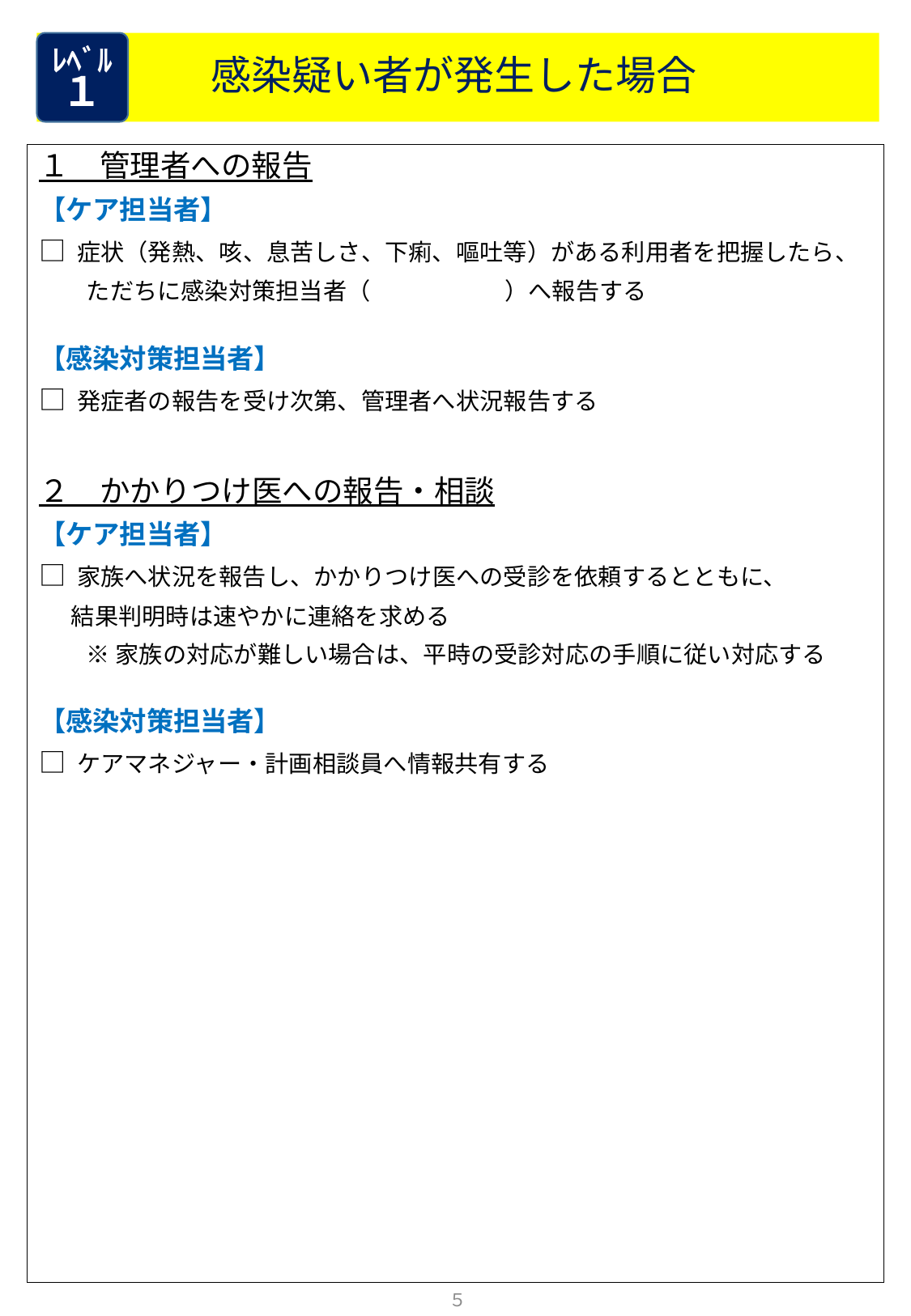

感染疑い者が発生した場合
ﾚﾍﾞﾙ
１
１　管理者への報告
【ケア担当者】
□ 症状（発熱、咳、息苦しさ、下痢、嘔吐等）がある利用者を把握したら、
　　ただちに感染対策担当者（　   　　　　）へ報告する

【感染対策担当者】
□ 発症者の報告を受け次第、管理者へ状況報告する

２　かかりつけ医への報告・相談
【ケア担当者】
□ 家族へ状況を報告し、かかりつけ医への受診を依頼するとともに、
     結果判明時は速やかに連絡を求める
　　※ 家族の対応が難しい場合は、平時の受診対応の手順に従い対応する

【感染対策担当者】
□ ケアマネジャー・計画相談員へ情報共有する

５